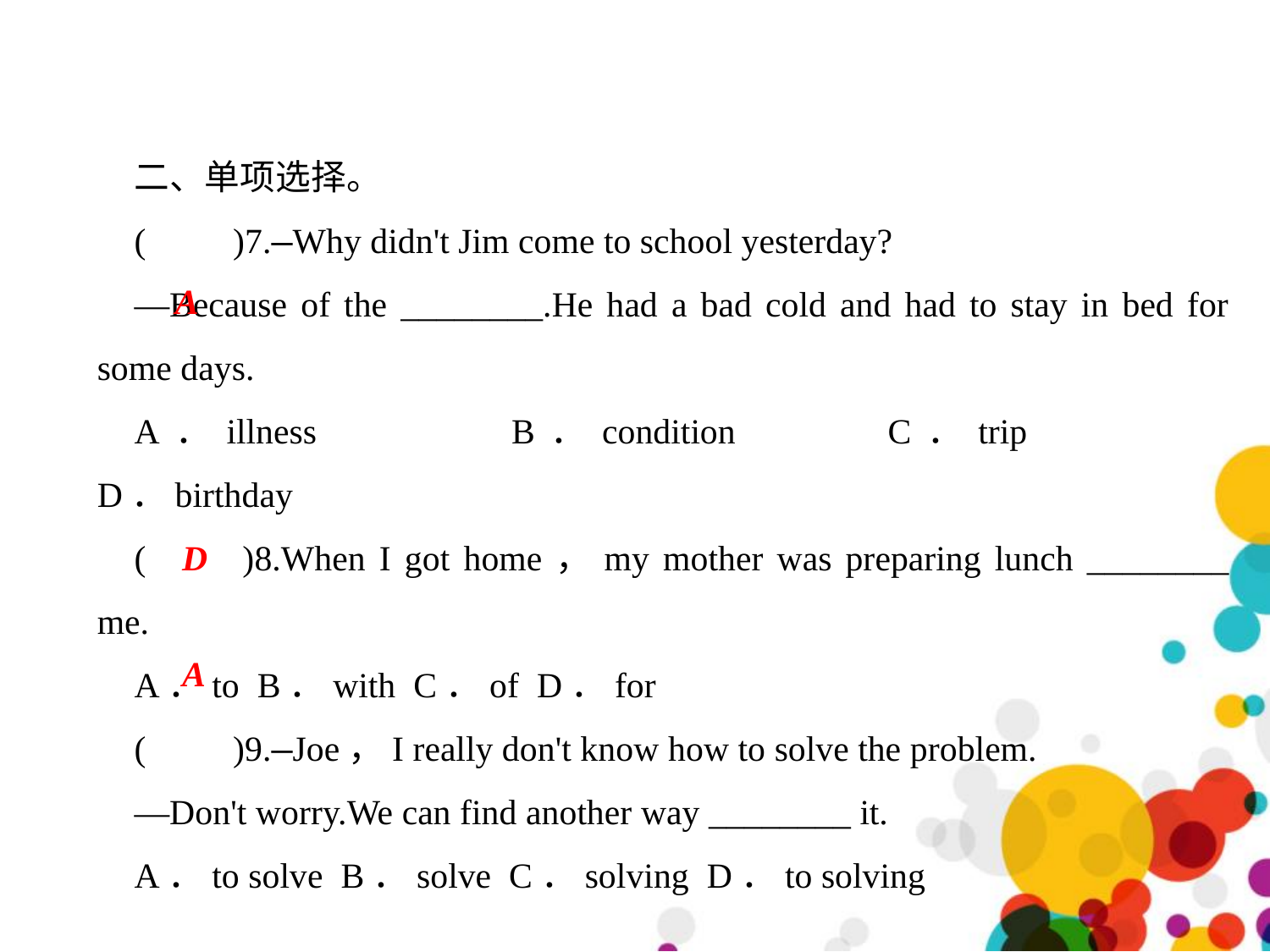

二、单项选择。
( 	 )7.—Why didn't Jim come to school yesterday?
—Because of the ________.He had a bad cold and had to stay in bed for some days.
A．illness　　　　B．condition　　　C．trip　 　　　D．birthday
( 	 )8.When I got home，my mother was preparing lunch ________ me.
A．to  B．with  C．of  D．for
( 	 )9.—Joe，I really don't know how to solve the problem.
—Don't worry.We can find another way ________ it.
A．to solve  B．solve  C．solving  D．to solving
A
D
A